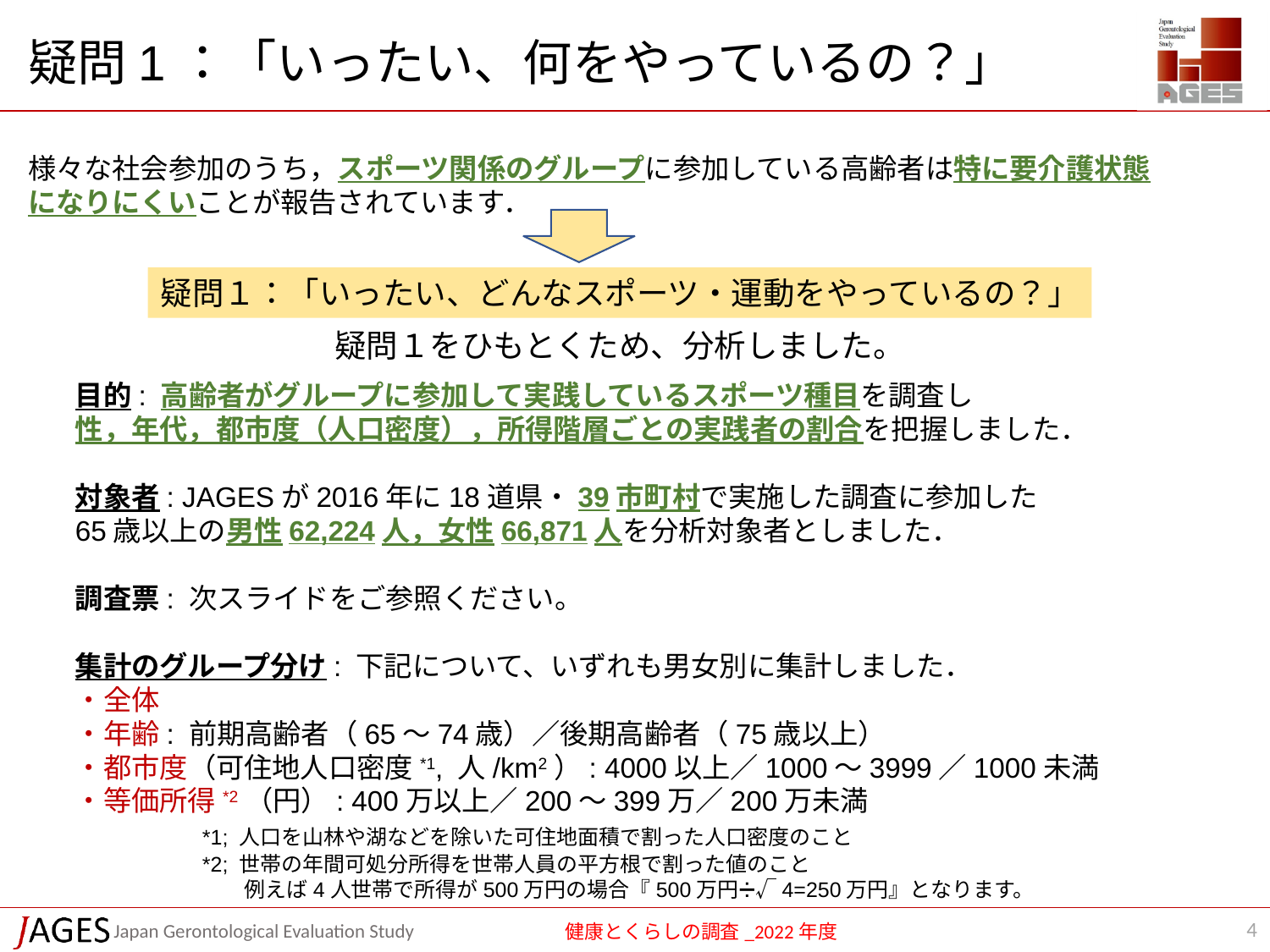

# 疑問1：「いったい、何をやっているの？」
様々な社会参加のうち，スポーツ関係のグループに参加している高齢者は特に要介護状態になりにくいことが報告されています．

疑問１：「いったい、どんなスポーツ・運動をやっているの？」
疑問１をひもとくため、分析しました。
目的: 高齢者がグループに参加して実践しているスポーツ種目を調査し
性，年代，都市度（人口密度），所得階層ごとの実践者の割合を把握しました．

対象者: JAGESが2016年に18道県・39市町村で実施した調査に参加した
65歳以上の男性62,224人，女性66,871人を分析対象者としました．

調査票: 次スライドをご参照ください。

集計のグループ分け: 下記について、いずれも男女別に集計しました．
・全体
・年齢: 前期高齢者（65～74歳）／後期高齢者（75歳以上）
・都市度（可住地人口密度*1, 人/km2）: 4000以上／1000～3999／1000未満
・等価所得*2（円）: 400万以上／200～399万／200万未満
	*1; 人口を山林や湖などを除いた可住地面積で割った人口密度のこと
	*2; 世帯の年間可処分所得を世帯人員の平方根で割った値のこと
	　　例えば4人世帯で所得が500万円の場合『500万円➗√4=250万円』となります。

4